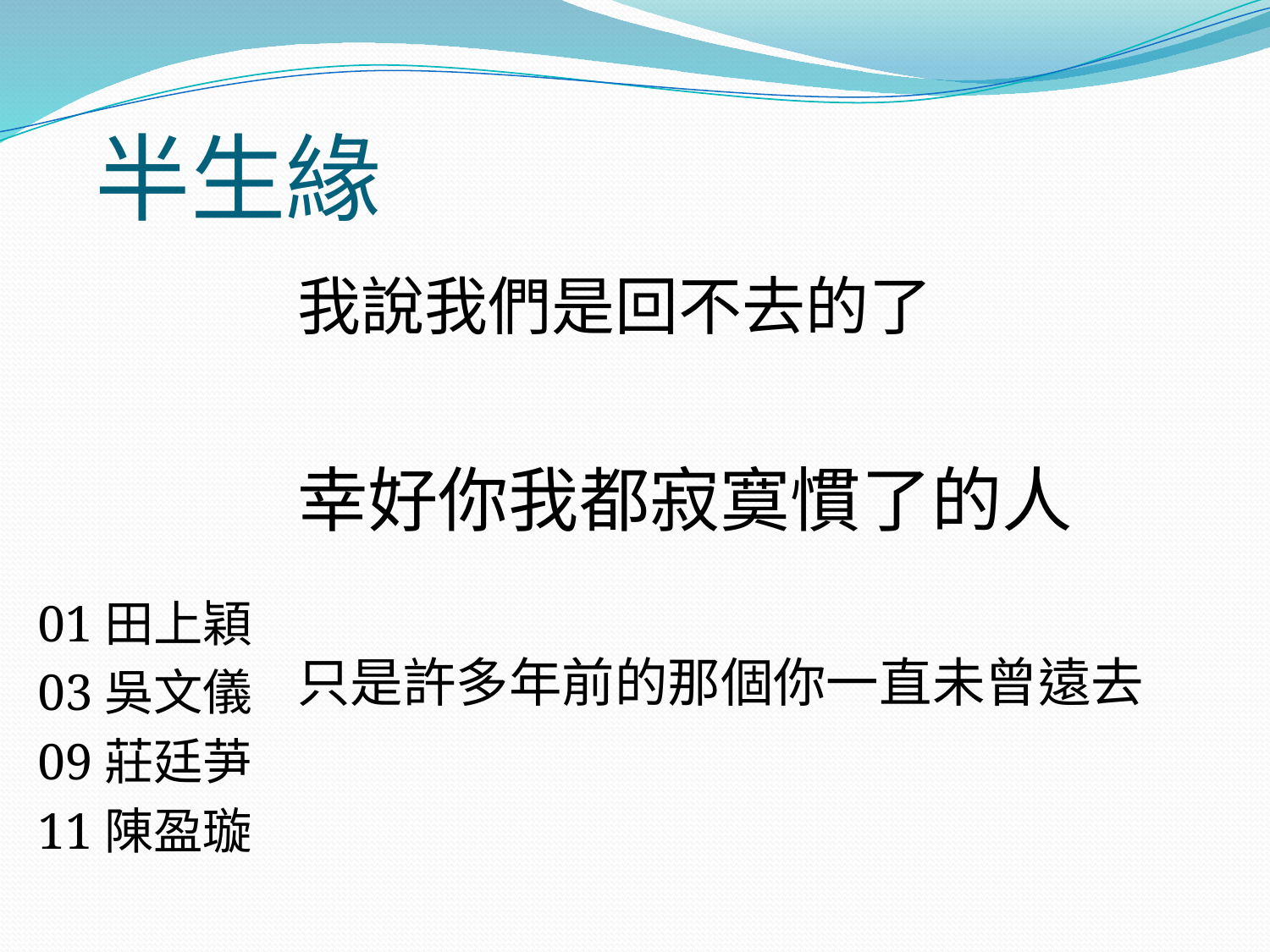

# 半生緣
我說我們是回不去的了

幸好你我都寂寞慣了的人

只是許多年前的那個你一直未曾遠去
01田上穎
03吳文儀
09莊廷芛
11陳盈璇